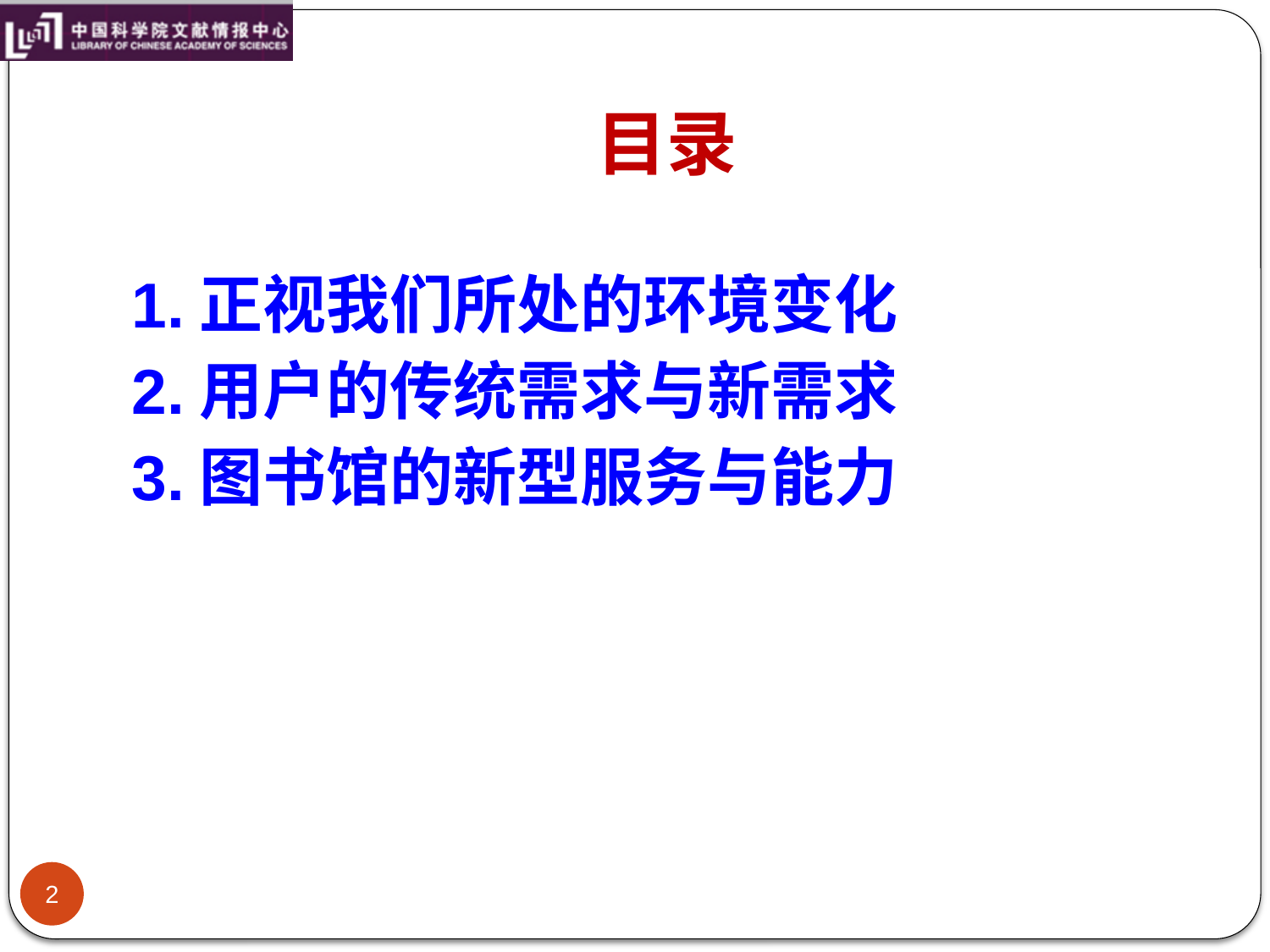

# 目录
1.正视我们所处的环境变化
2.用户的传统需求与新需求
3.图书馆的新型服务与能力

2